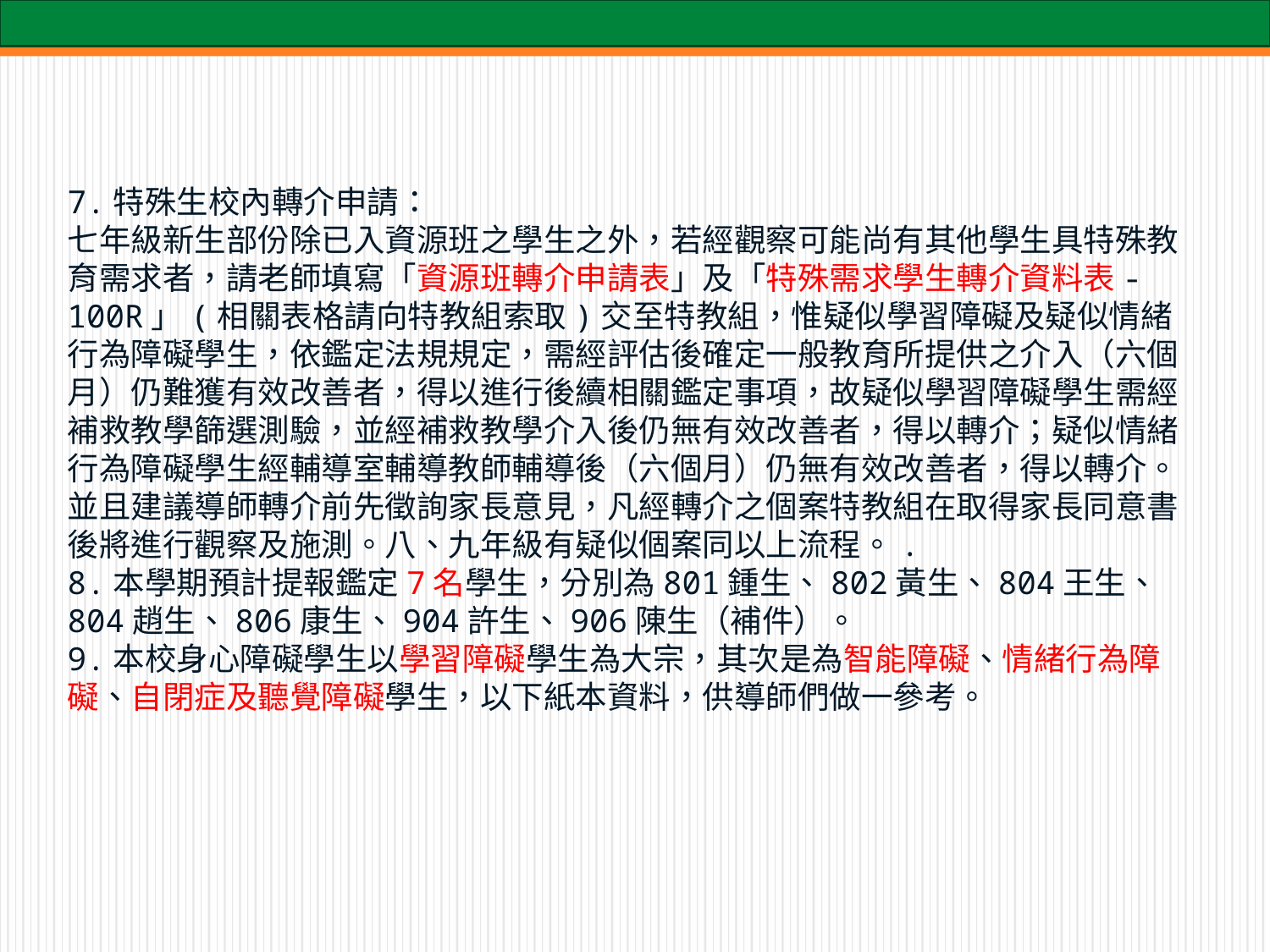

7.特殊生校內轉介申請：
七年級新生部份除已入資源班之學生之外，若經觀察可能尚有其他學生具特殊教育需求者，請老師填寫「資源班轉介申請表」及「特殊需求學生轉介資料表-100R」(相關表格請向特教組索取)交至特教組，惟疑似學習障礙及疑似情緒行為障礙學生，依鑑定法規規定，需經評估後確定一般教育所提供之介入（六個月）仍難獲有效改善者，得以進行後續相關鑑定事項，故疑似學習障礙學生需經補救教學篩選測驗，並經補救教學介入後仍無有效改善者，得以轉介；疑似情緒行為障礙學生經輔導室輔導教師輔導後（六個月）仍無有效改善者，得以轉介。並且建議導師轉介前先徵詢家長意見，凡經轉介之個案特教組在取得家長同意書後將進行觀察及施測。八、九年級有疑似個案同以上流程。.
8.本學期預計提報鑑定7名學生，分別為801鍾生、802黃生、804王生、804趙生、806康生、904許生、906陳生（補件）。
9.本校身心障礙學生以學習障礙學生為大宗，其次是為智能障礙、情緒行為障礙、自閉症及聽覺障礙學生，以下紙本資料，供導師們做一參考。